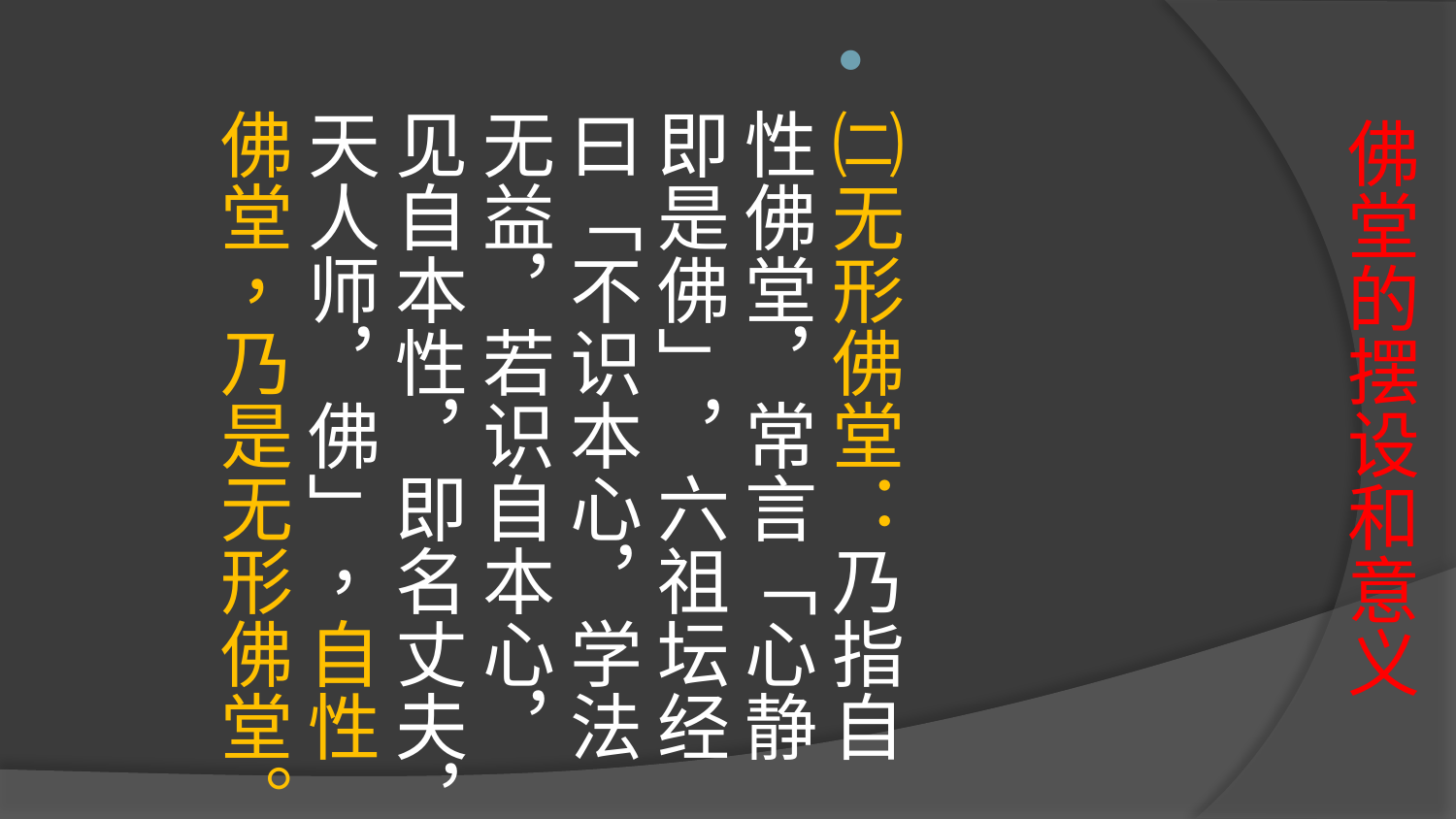

# 佛堂的摆设和意义
㈡无形佛堂：乃指自性佛堂，常言「心静即是佛」，六祖坛经曰「不识本心，学法无益，若识自本心，见自本性，即名丈夫，天人师，佛」，自性佛堂，乃是无形佛堂。